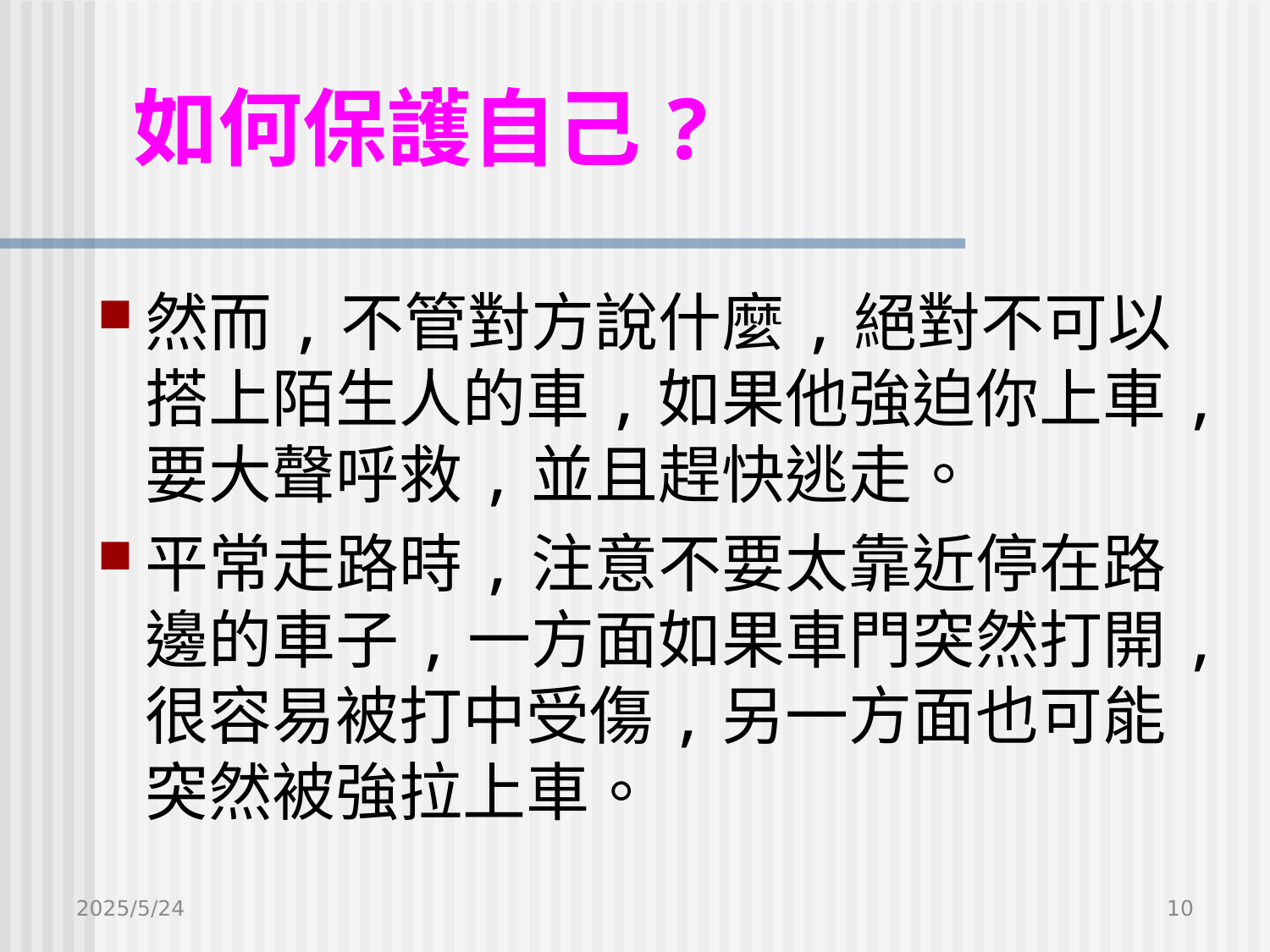

# 如何保護自己?
然而,不管對方說什麼,絕對不可以搭上陌生人的車,如果他強迫你上車,要大聲呼救,並且趕快逃走。
平常走路時,注意不要太靠近停在路邊的車子,一方面如果車門突然打開,很容易被打中受傷,另一方面也可能突然被強拉上車。

2025/5/24
10